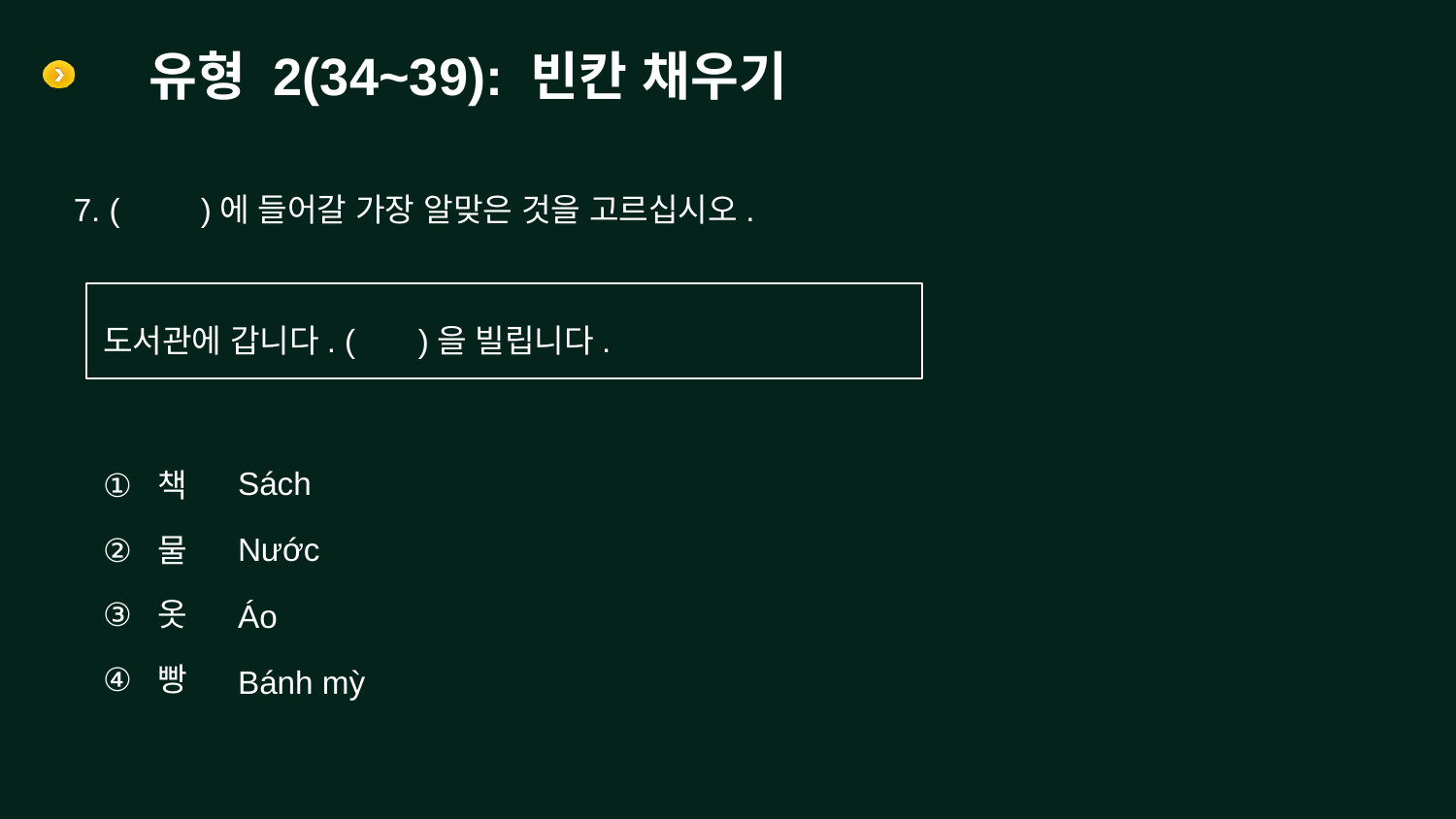

# 유형 2(34~39): 빈칸 채우기
7. (         )에 들어갈 가장 알맞은 것을 고르십시오.
도서관에 갑니다. (       )을 빌립니다.
책
물
옷
빵
Sách
Nước
Áo
Bánh mỳ